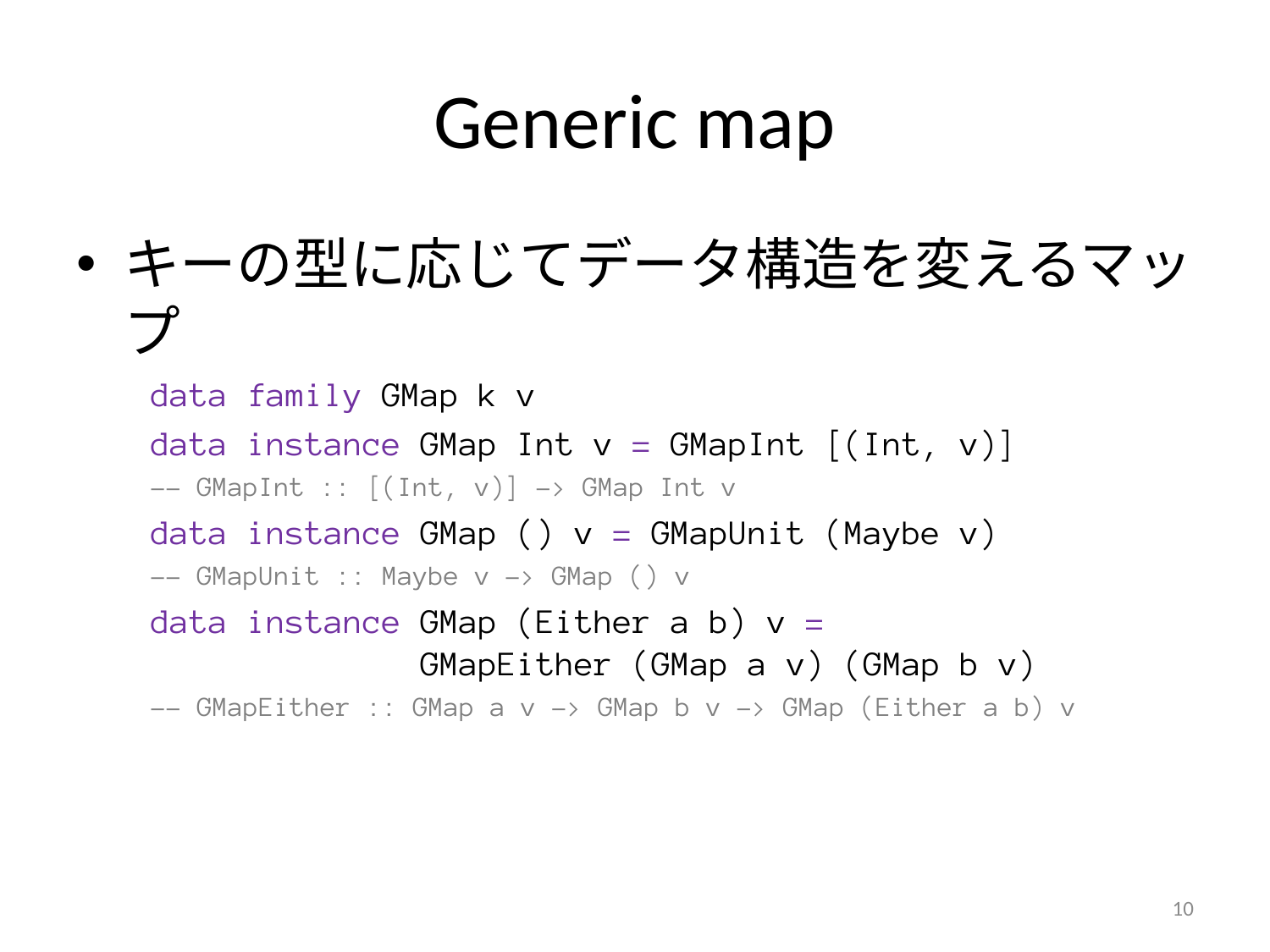

# Generic map
キーの型に応じてデータ構造を変えるマップ
data family GMap k v
data instance GMap Int v = GMapInt [(Int, v)]
-- GMapInt :: [(Int, v)] -> GMap Int v
data instance GMap () v = GMapUnit (Maybe v)
-- GMapUnit :: Maybe v -> GMap () v
data instance GMap (Either a b) v =
              GMapEither (GMap a v) (GMap b v)
-- GMapEither :: GMap a v -> GMap b v -> GMap (Either a b) v

10